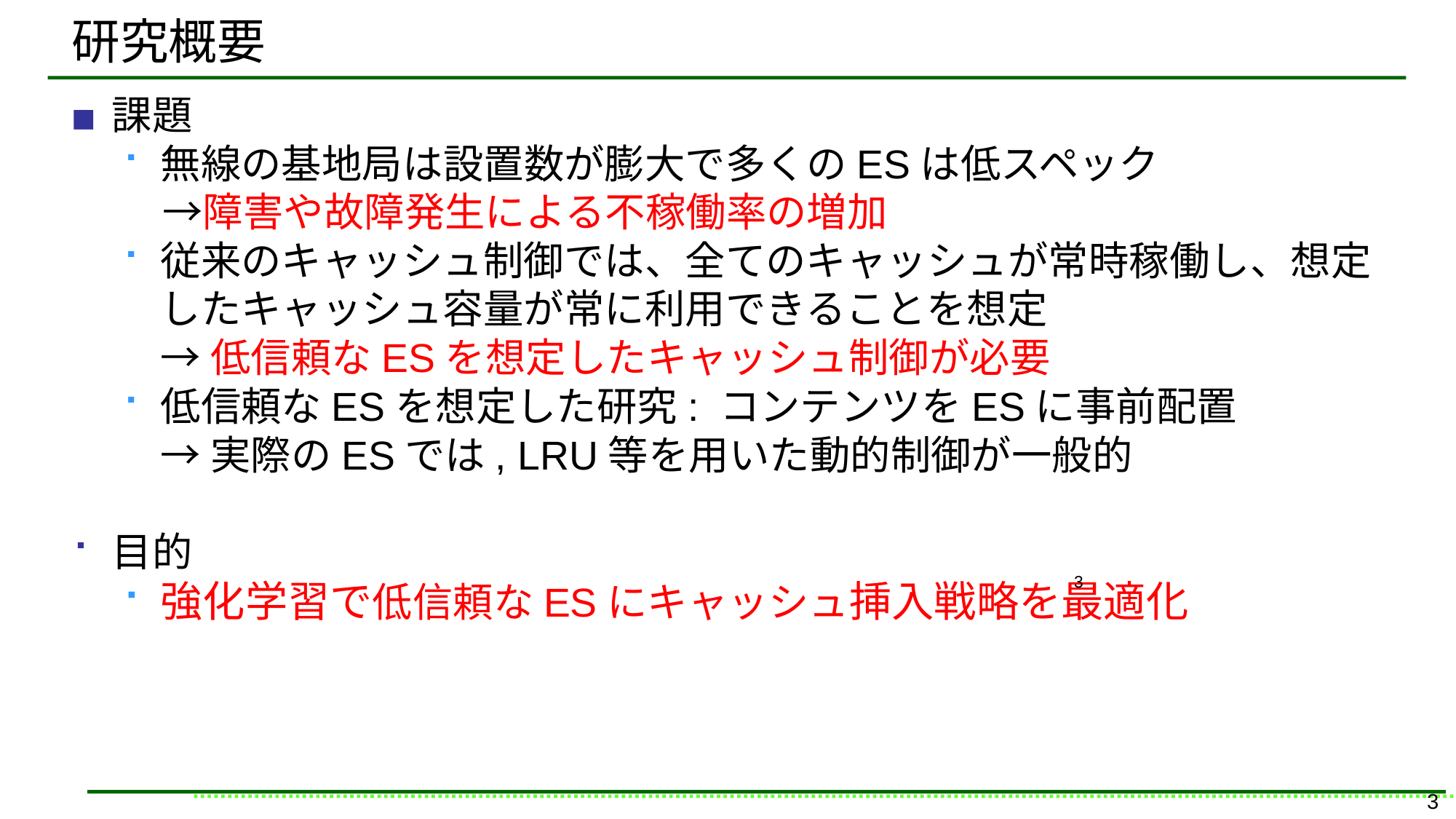

# 研究概要
課題
無線の基地局は設置数が膨大で多くのESは低スペック
　→障害や故障発生による不稼働率の増加
従来のキャッシュ制御では、全てのキャッシュが常時稼働し、想定したキャッシュ容量が常に利用できることを想定
→低信頼なESを想定したキャッシュ制御が必要
低信頼なESを想定した研究: コンテンツをESに事前配置
→実際のESでは, LRU等を用いた動的制御が一般的

目的
強化学習で低信頼なESにキャッシュ挿入戦略を最適化
3

3